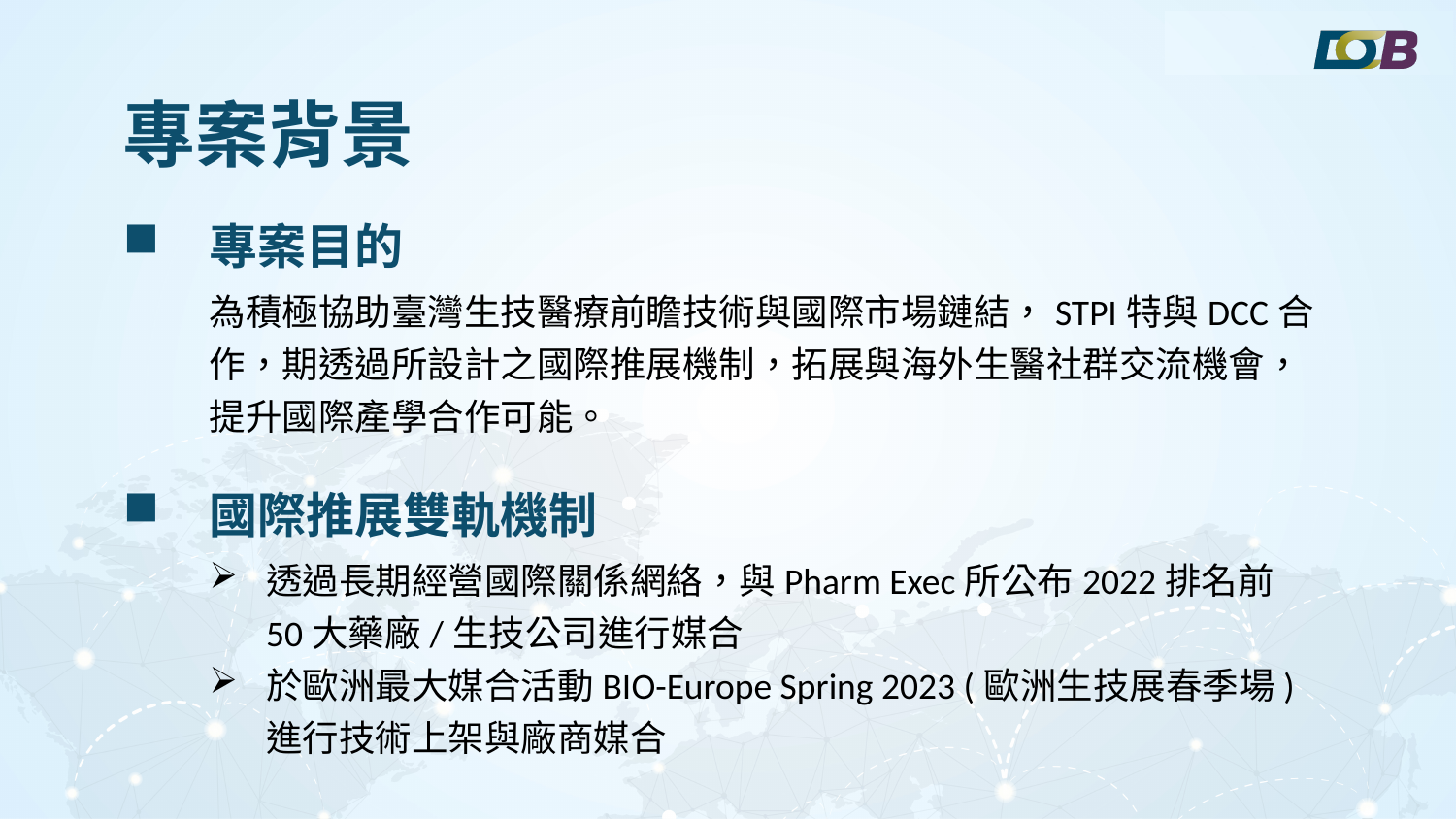

專案背景
專案目的
為積極協助臺灣生技醫療前瞻技術與國際市場鏈結，STPI特與DCC合作，期透過所設計之國際推展機制，拓展與海外生醫社群交流機會，提升國際產學合作可能。

國際推展雙軌機制
透過長期經營國際關係網絡，與Pharm Exec所公布2022排名前50大藥廠/生技公司進行媒合
於歐洲最大媒合活動BIO-Europe Spring 2023 (歐洲生技展春季場)進行技術上架與廠商媒合